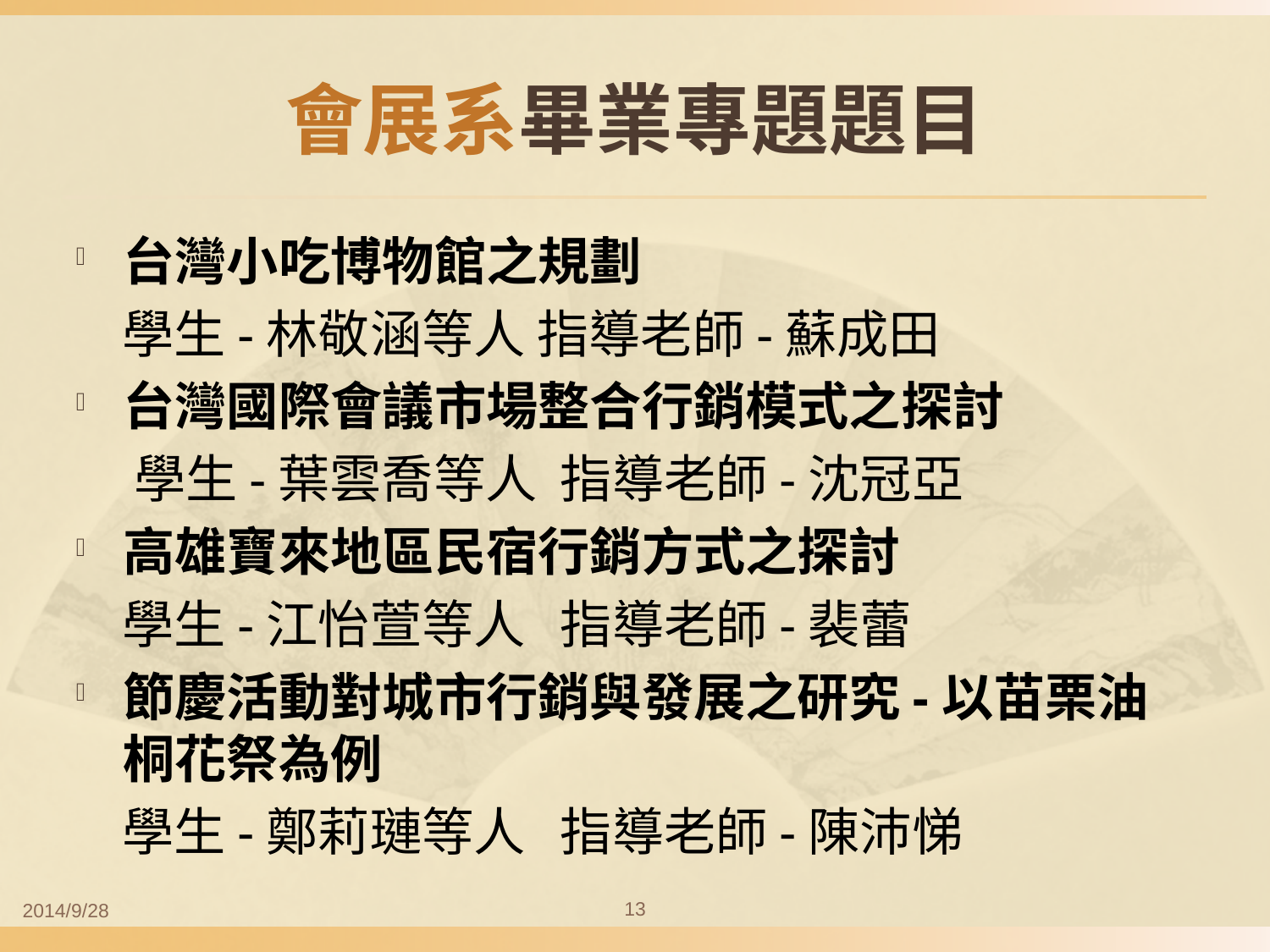

# 會展系畢業專題題目
台灣小吃博物館之規劃
   學生-林敬涵等人 指導老師-蘇成田
台灣國際會議市場整合行銷模式之探討
    學生-葉雲喬等人  指導老師-沈冠亞
高雄寶來地區民宿行銷方式之探討
   學生-江怡萱等人   指導老師-裴蕾
節慶活動對城市行銷與發展之研究-以苗栗油桐花祭為例
   學生-鄭莉璉等人   指導老師-陳沛悌

2014/9/28
13